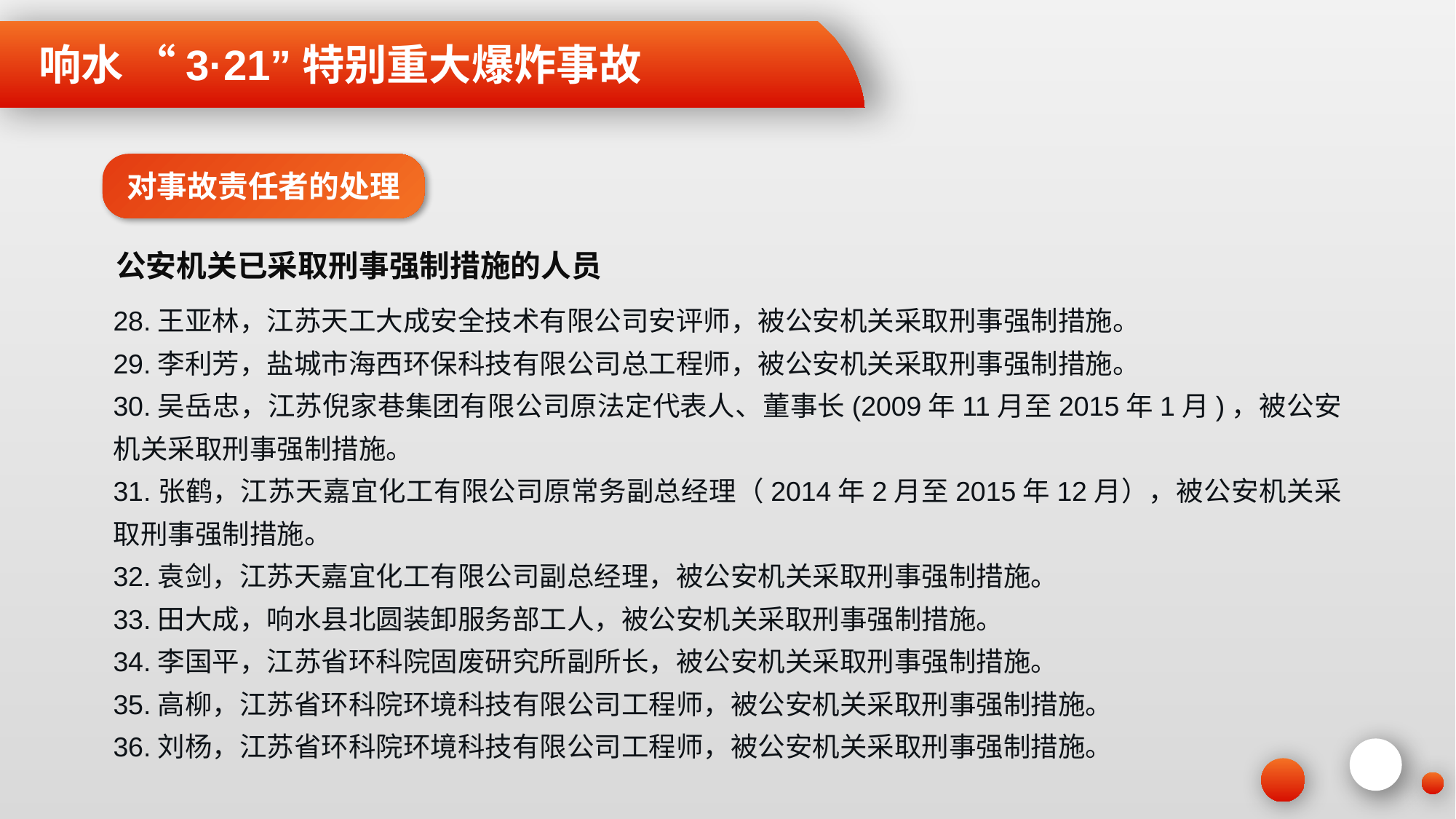

响水 “3·21”特别重大爆炸事故

对事故责任者的处理
公安机关已采取刑事强制措施的人员
28.王亚林，江苏天工大成安全技术有限公司安评师，被公安机关采取刑事强制措施。
29.李利芳，盐城市海西环保科技有限公司总工程师，被公安机关采取刑事强制措施。
30.吴岳忠，江苏倪家巷集团有限公司原法定代表人、董事长(2009年11月至2015年1月)，被公安机关采取刑事强制措施。
31.张鹤，江苏天嘉宜化工有限公司原常务副总经理（2014年2月至2015年12月），被公安机关采取刑事强制措施。
32.袁剑，江苏天嘉宜化工有限公司副总经理，被公安机关采取刑事强制措施。
33.田大成，响水县北圆装卸服务部工人，被公安机关采取刑事强制措施。
34.李国平，江苏省环科院固废研究所副所长，被公安机关采取刑事强制措施。
35.高柳，江苏省环科院环境科技有限公司工程师，被公安机关采取刑事强制措施。
36.刘杨，江苏省环科院环境科技有限公司工程师，被公安机关采取刑事强制措施。